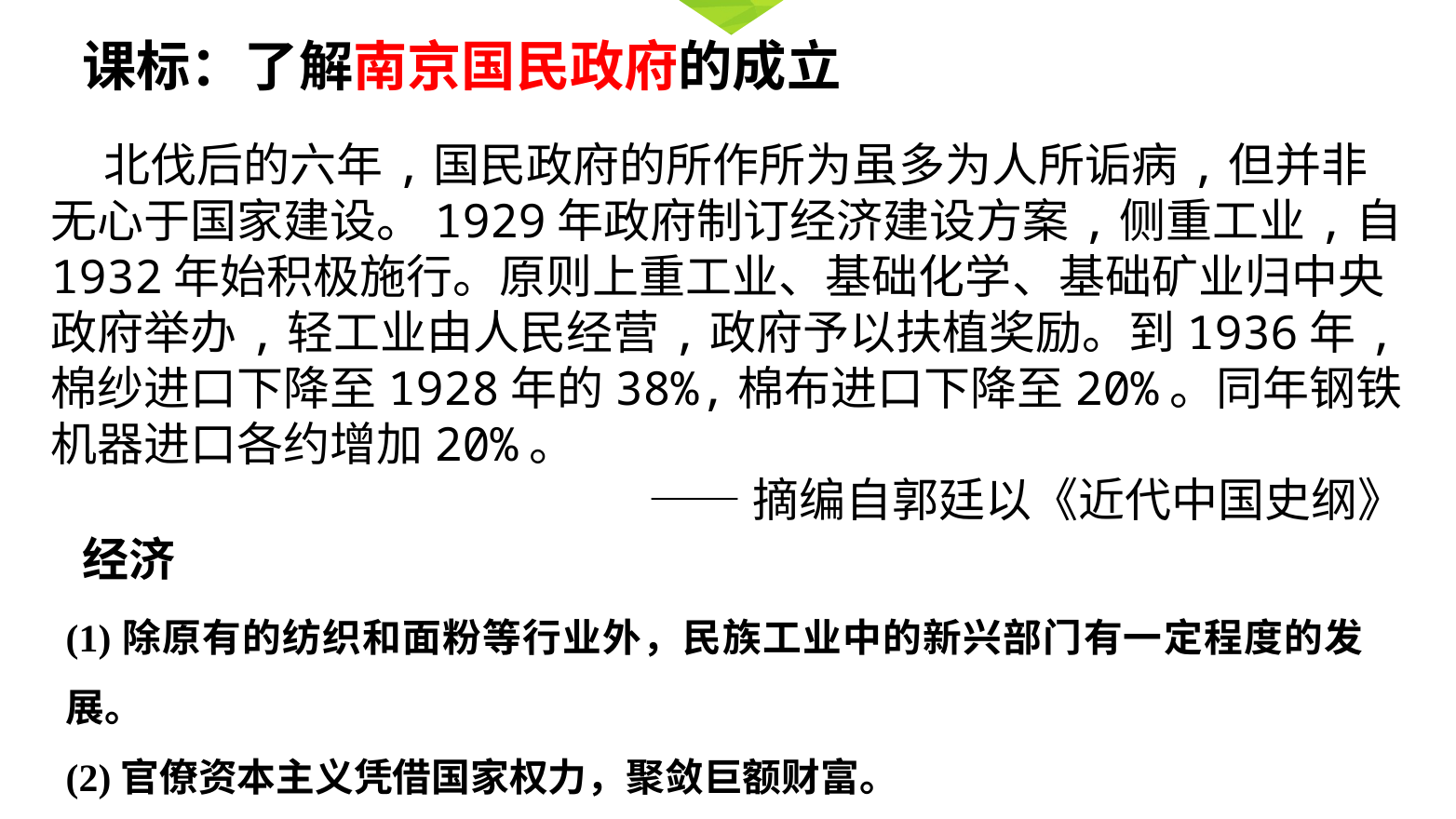

课标：了解南京国民政府的成立
    北伐后的六年,国民政府的所作所为虽多为人所诟病,但并非无心于国家建设。1929年政府制订经济建设方案,侧重工业,自1932年始积极施行。原则上重工业、基础化学、基础矿业归中央政府举办,轻工业由人民经营,政府予以扶植奖励。到1936年,棉纱进口下降至1928年的38%,棉布进口下降至20%。同年钢铁机器进口各约增加20%。
——摘编自郭廷以《近代中国史纲》
经济
(1)除原有的纺织和面粉等行业外，民族工业中的新兴部门有一定程度的发展。
(2)官僚资本主义凭借国家权力，聚敛巨额财富。